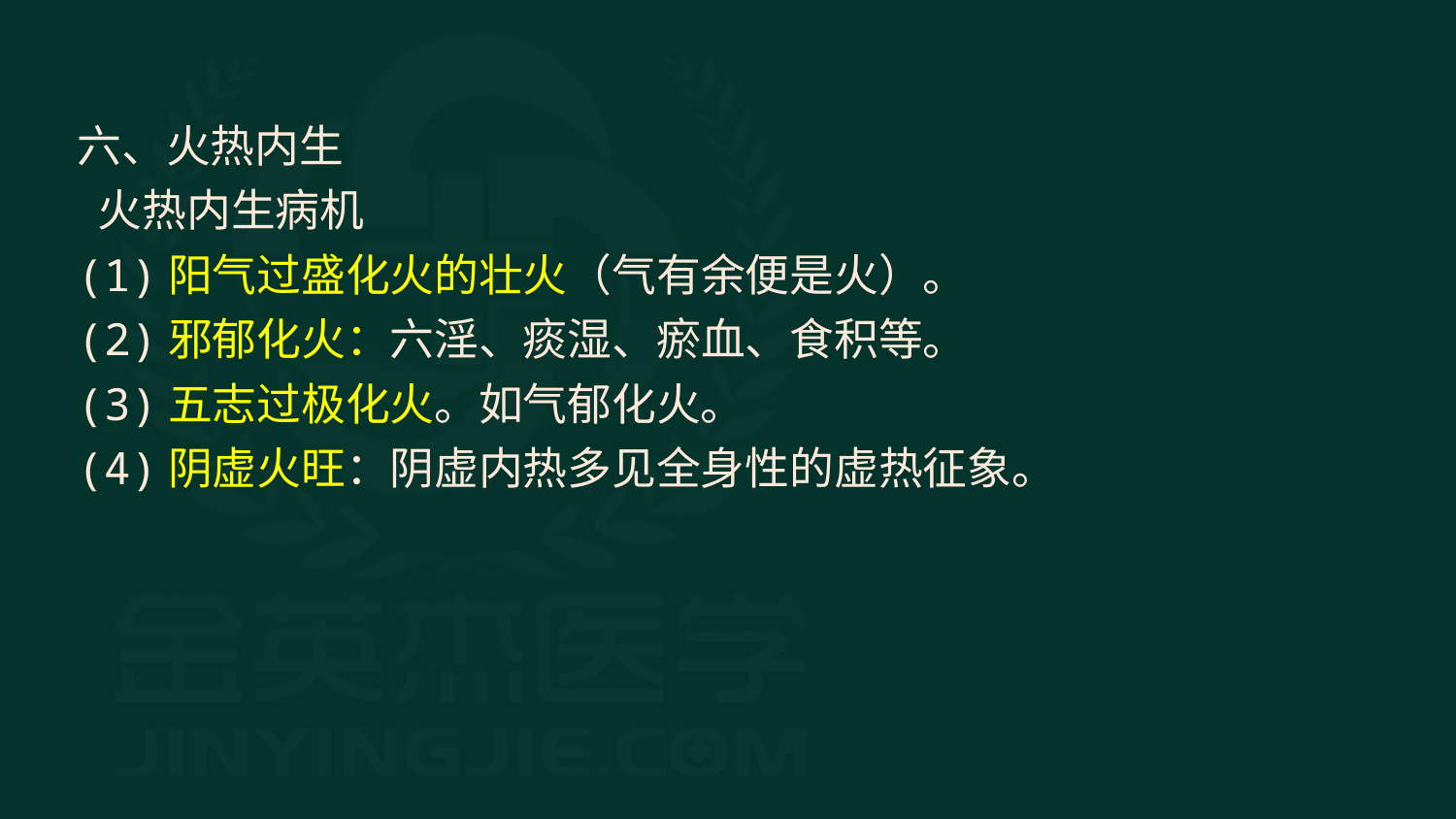

六、火热内生
 火热内生病机
(1)阳气过盛化火的壮火（气有余便是火）。
(2)邪郁化火：六淫、痰湿、瘀血、食积等。
(3)五志过极化火。如气郁化火。
(4)阴虚火旺：阴虚内热多见全身性的虚热征象。